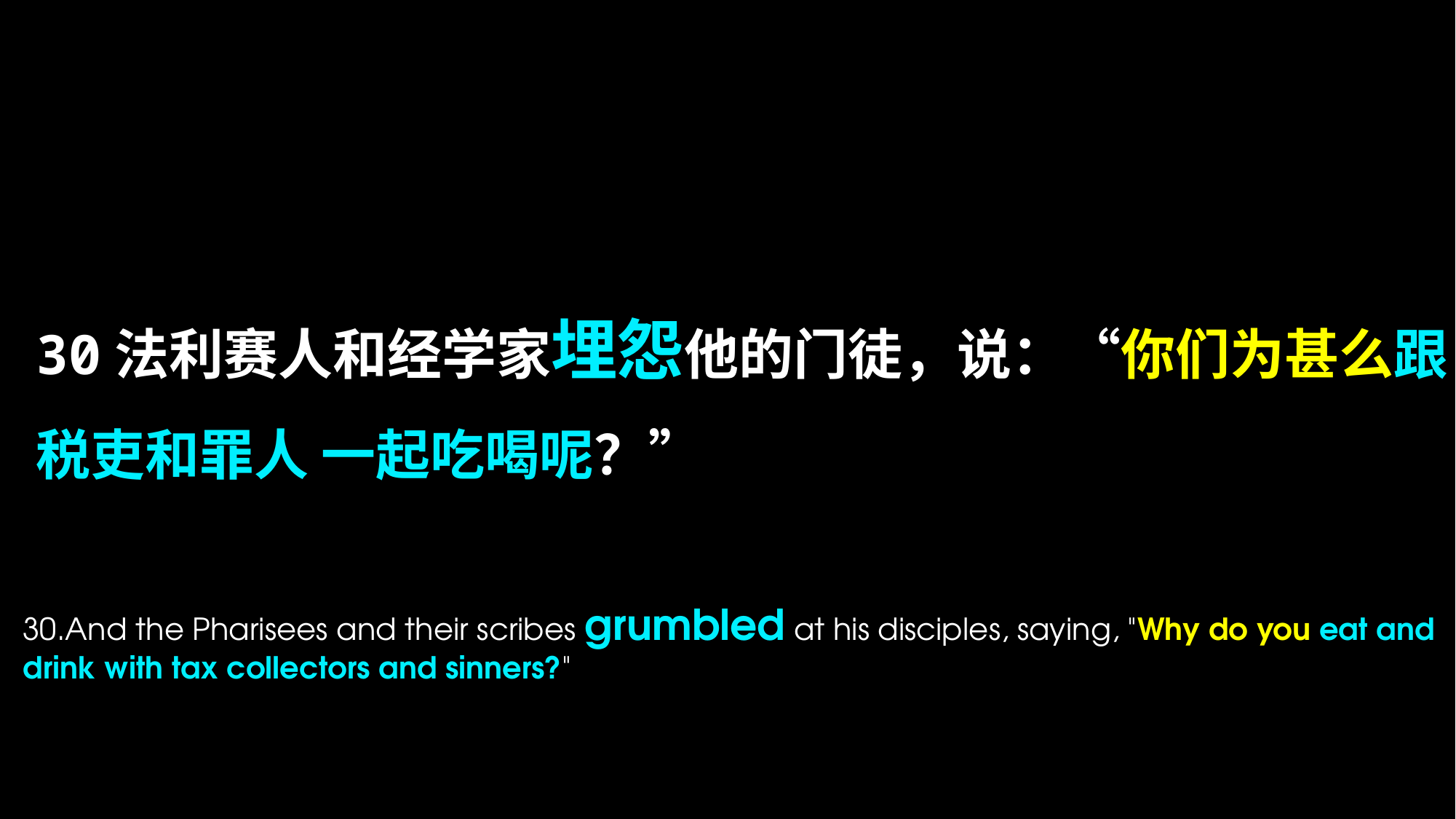

30法利赛人和经学家埋怨他的门徒，说：“你们为甚么跟税吏和罪人 一起吃喝呢？”
30.And the Pharisees and their scribes grumbled at his disciples, saying, "Why do you eat and drink with tax collectors and sinners?"